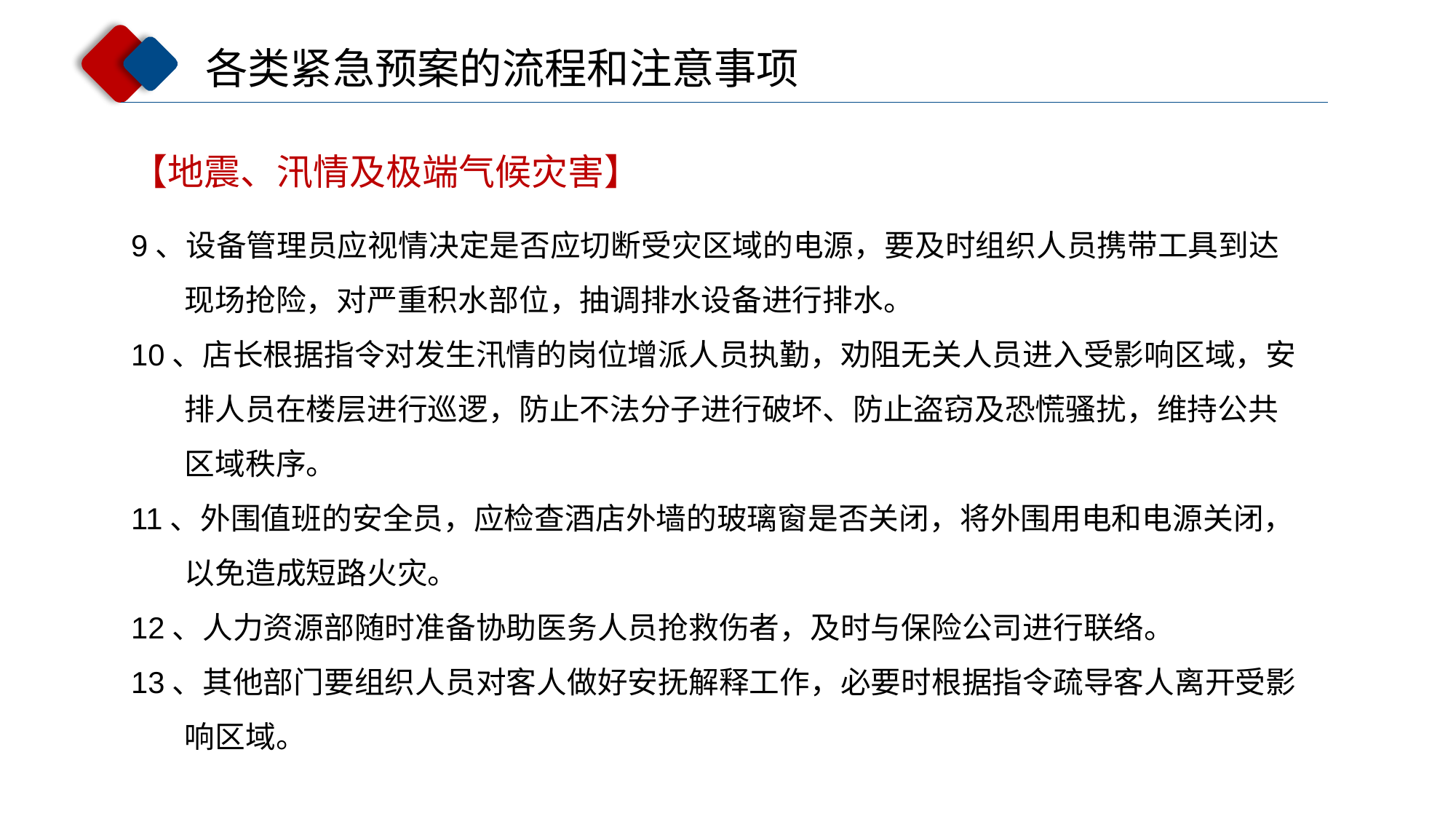

各类紧急预案的流程和注意事项
【地震、汛情及极端气候灾害】
9、设备管理员应视情决定是否应切断受灾区域的电源，要及时组织人员携带工具到达现场抢险，对严重积水部位，抽调排水设备进行排水。
10、店长根据指令对发生汛情的岗位增派人员执勤，劝阻无关人员进入受影响区域，安排人员在楼层进行巡逻，防止不法分子进行破坏、防止盗窃及恐慌骚扰，维持公共区域秩序。
11、外围值班的安全员，应检查酒店外墙的玻璃窗是否关闭，将外围用电和电源关闭，以免造成短路火灾。
12、人力资源部随时准备协助医务人员抢救伤者，及时与保险公司进行联络。
13、其他部门要组织人员对客人做好安抚解释工作，必要时根据指令疏导客人离开受影响区域。